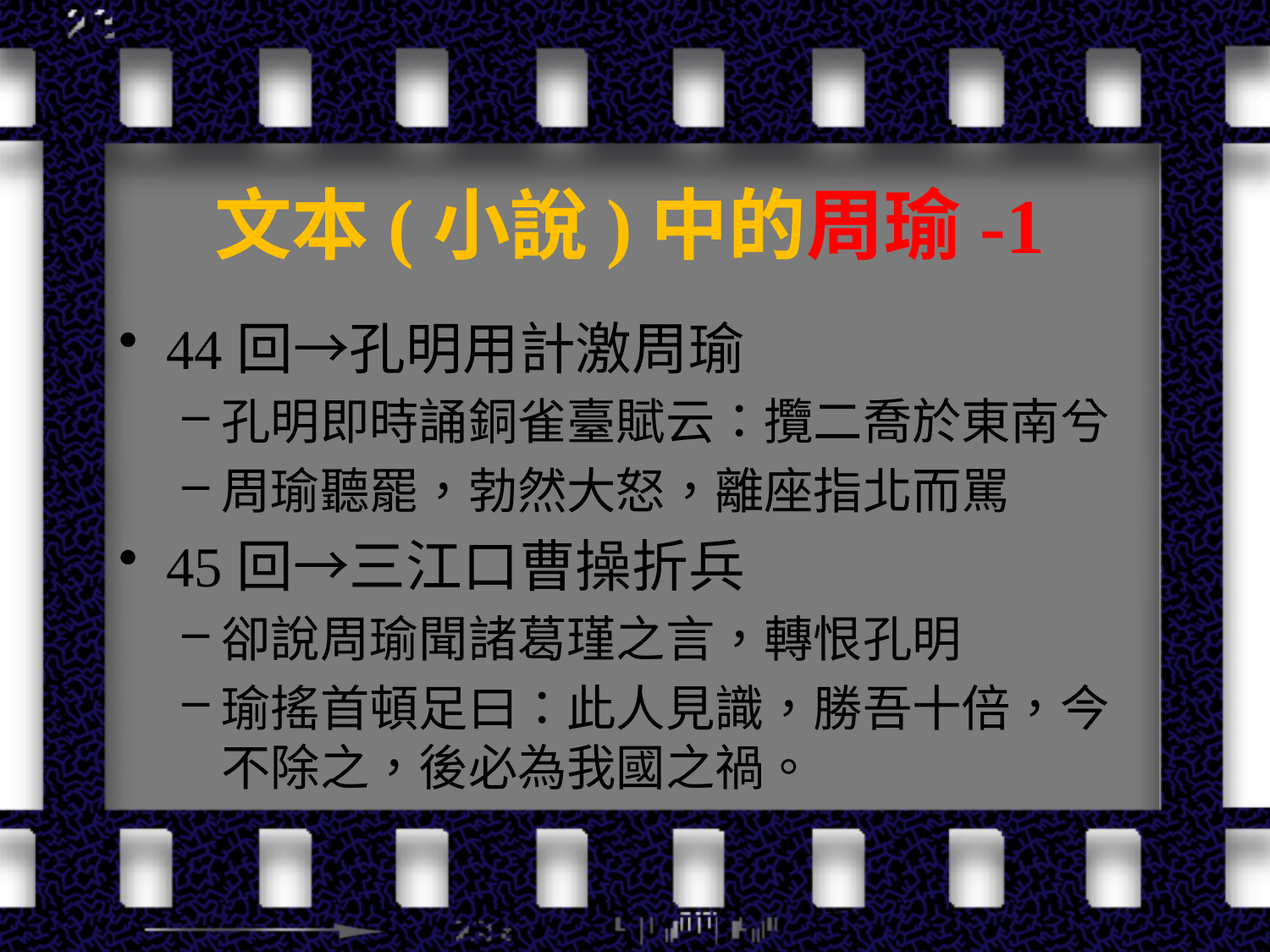

# 文本(小說)中的周瑜-1
44回→孔明用計激周瑜
孔明即時誦銅雀臺賦云：攬二喬於東南兮
周瑜聽罷，勃然大怒，離座指北而駡
45回→三江口曹操折兵
卻說周瑜聞諸葛瑾之言，轉恨孔明
瑜搖首頓足曰：此人見識，勝吾十倍，今不除之，後必為我國之禍。